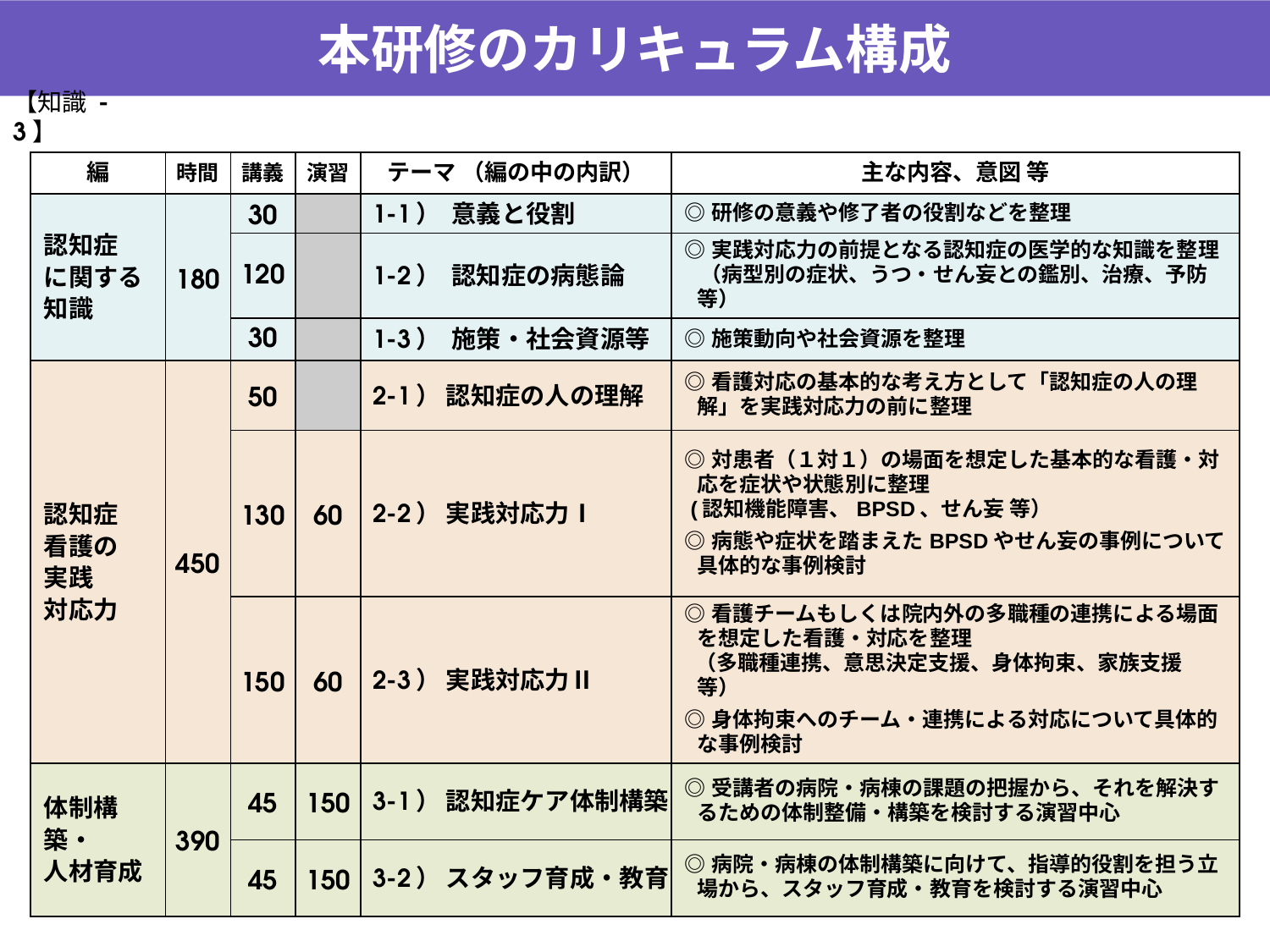

本研修のカリキュラム構成
【知識 -3】
| 編 | 時間 | 講義 | 演習 | テーマ （編の中の内訳） | 主な内容、意図 等 |
| --- | --- | --- | --- | --- | --- |
| 認知症 に関する 知識 | 180 | 30 |  | 1-1） 意義と役割 | ◎研修の意義や修了者の役割などを整理 |
|  |  | 120 |  | 1-2） 認知症の病態論 | ◎実践対応力の前提となる認知症の医学的な知識を整理 （病型別の症状、うつ・せん妄との鑑別、治療、予防 等） |
|  |  | 30 |  | 1-3） 施策・社会資源等 | ◎施策動向や社会資源を整理 |
| 認知症 看護の 実践 対応力 | 450 | 50 |  | 2-1） 認知症の人の理解 | ◎看護対応の基本的な考え方として「認知症の人の理解」を実践対応力の前に整理 |
|  |  | 130 | 60 | 2-2） 実践対応力Ⅰ | ◎対患者（１対１）の場面を想定した基本的な看護・対応を症状や状態別に整理 (認知機能障害、BPSD、せん妄 等） ◎病態や症状を踏まえたBPSDやせん妄の事例について具体的な事例検討 |
|  |  | 150 | 60 | 2-3） 実践対応力Ⅱ | ◎看護チームもしくは院内外の多職種の連携による場面を想定した看護・対応を整理 （多職種連携、意思決定支援、身体拘束、家族支援 等） ◎身体拘束へのチーム・連携による対応について具体的な事例検討 |
| 体制構築・ 人材育成 | 390 | 45 | 150 | 3-1） 認知症ケア体制構築 | ◎受講者の病院・病棟の課題の把握から、それを解決するための体制整備・構築を検討する演習中心 |
|  |  | 45 | 150 | 3-2） スタッフ育成・教育 | ◎病院・病棟の体制構築に向けて、指導的役割を担う立場から、スタッフ育成・教育を検討する演習中心 |